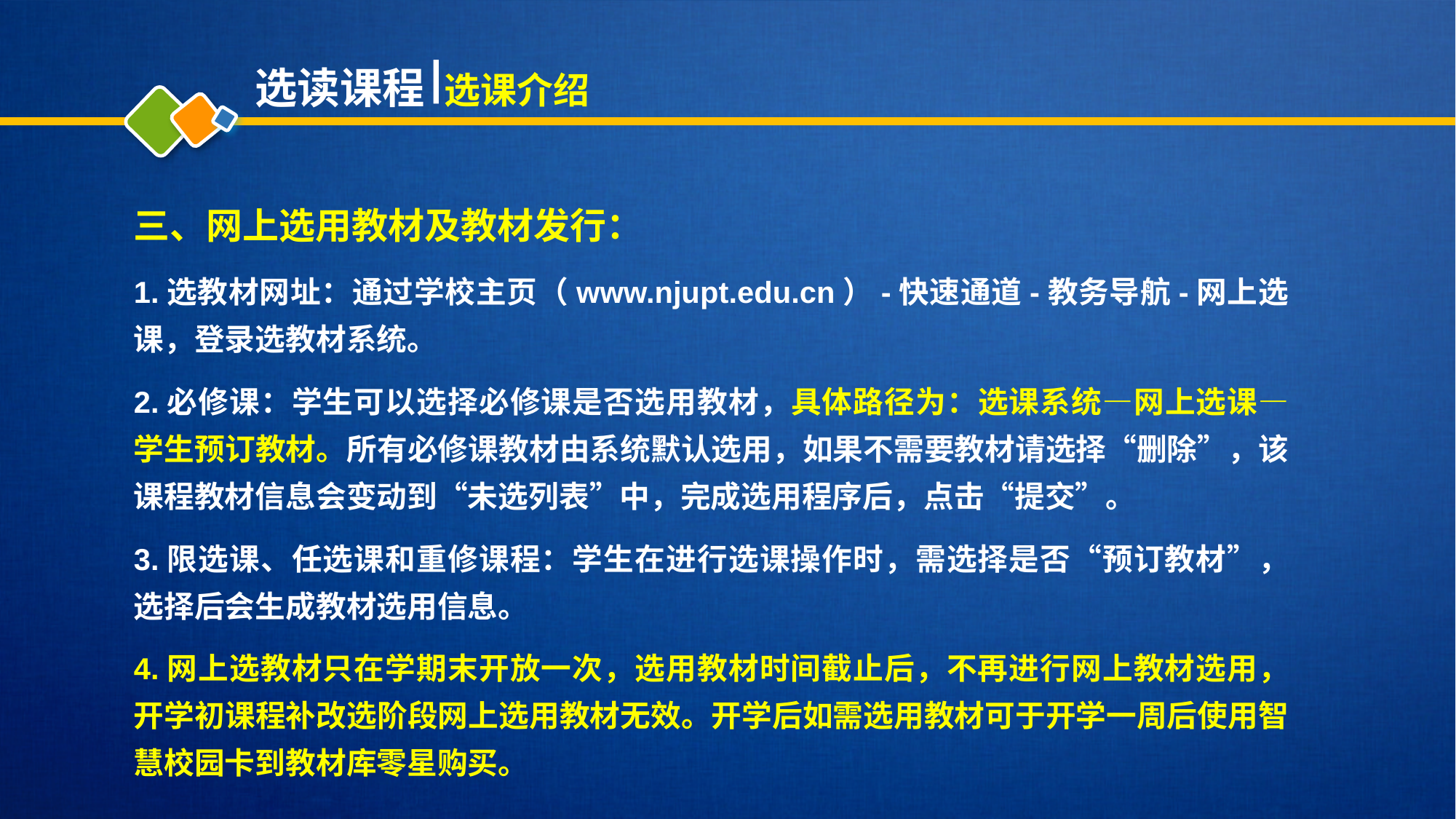

选读课程  选课介绍

三、网上选用教材及教材发行：
1.选教材网址：通过学校主页（www.njupt.edu.cn）-快速通道-教务导航-网上选课，登录选教材系统。
2.必修课：学生可以选择必修课是否选用教材，具体路径为：选课系统—网上选课—学生预订教材。所有必修课教材由系统默认选用，如果不需要教材请选择“删除”，该课程教材信息会变动到“未选列表”中，完成选用程序后，点击“提交”。
3.限选课、任选课和重修课程：学生在进行选课操作时，需选择是否“预订教材”，选择后会生成教材选用信息。
4.网上选教材只在学期末开放一次，选用教材时间截止后，不再进行网上教材选用，开学初课程补改选阶段网上选用教材无效。开学后如需选用教材可于开学一周后使用智慧校园卡到教材库零星购买。